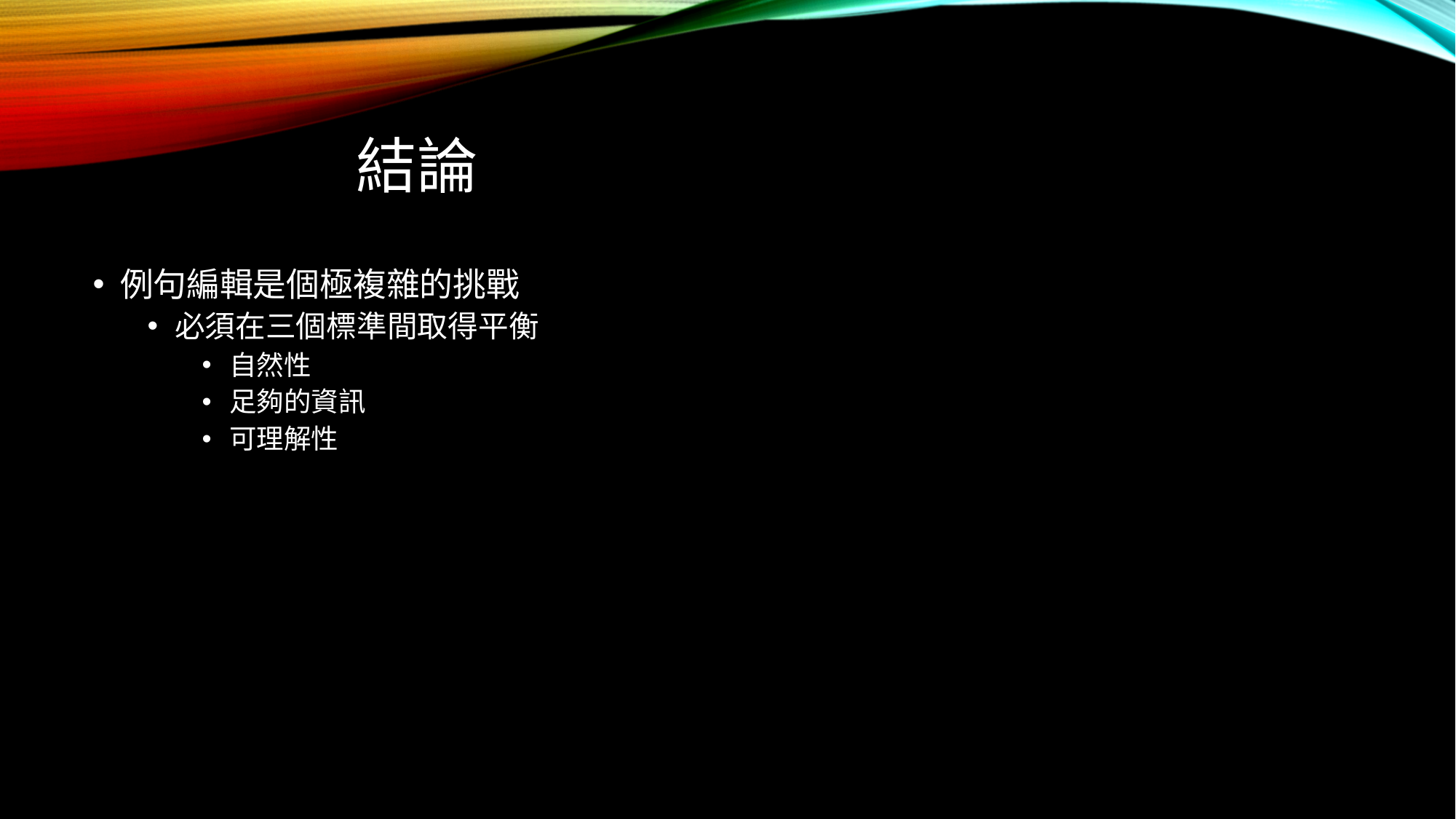

# 結論
例句編輯是個極複雜的挑戰
必須在三個標準間取得平衡
自然性
足夠的資訊
可理解性